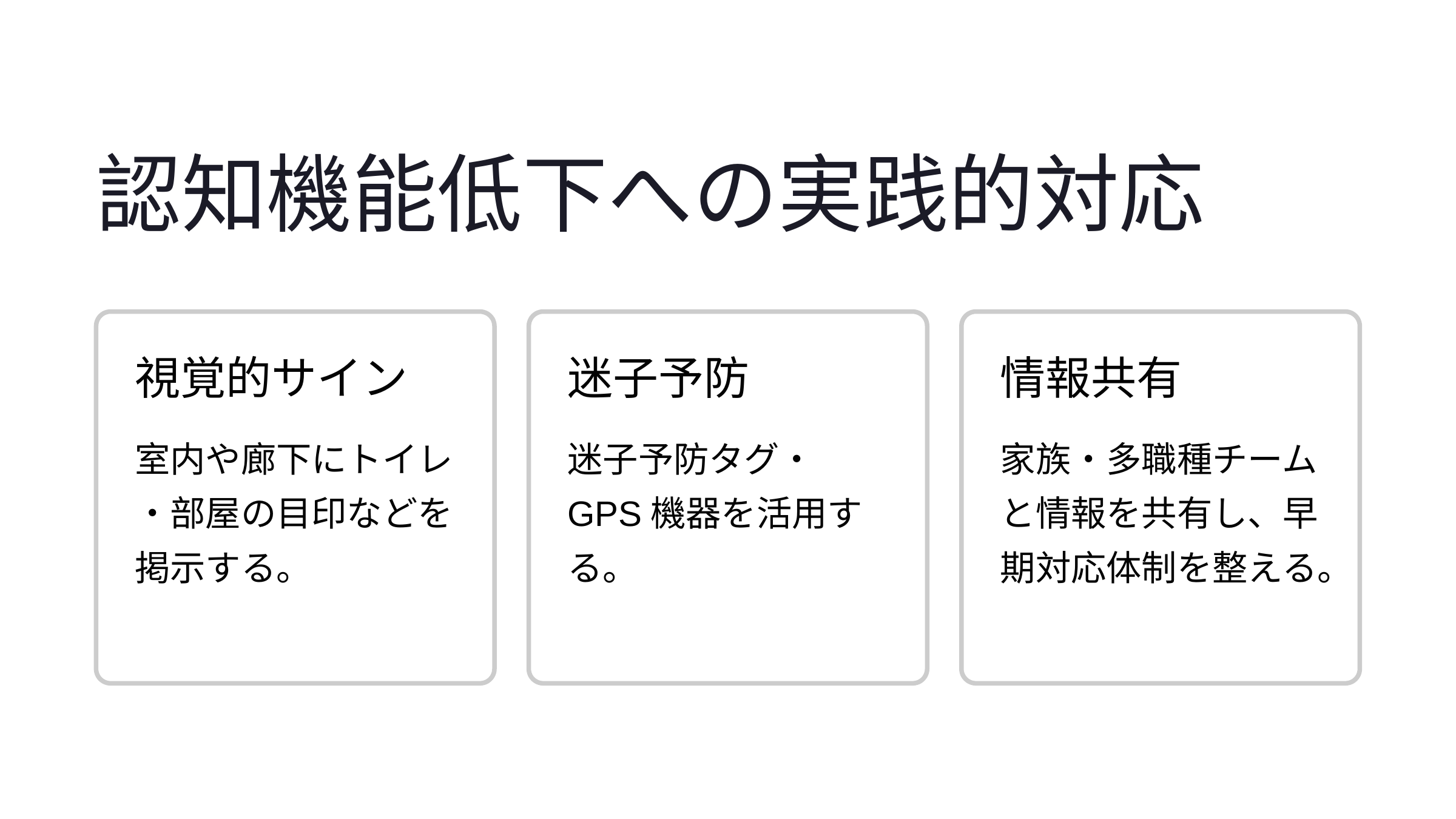

認知機能低下への実践的対応

視覚的サイン
迷子予防
情報共有
室内や廊下にトイレ・部屋の目印などを掲示する。
迷子予防タグ・GPS機器を活用する。
家族・多職種チームと情報を共有し、早期対応体制を整える。